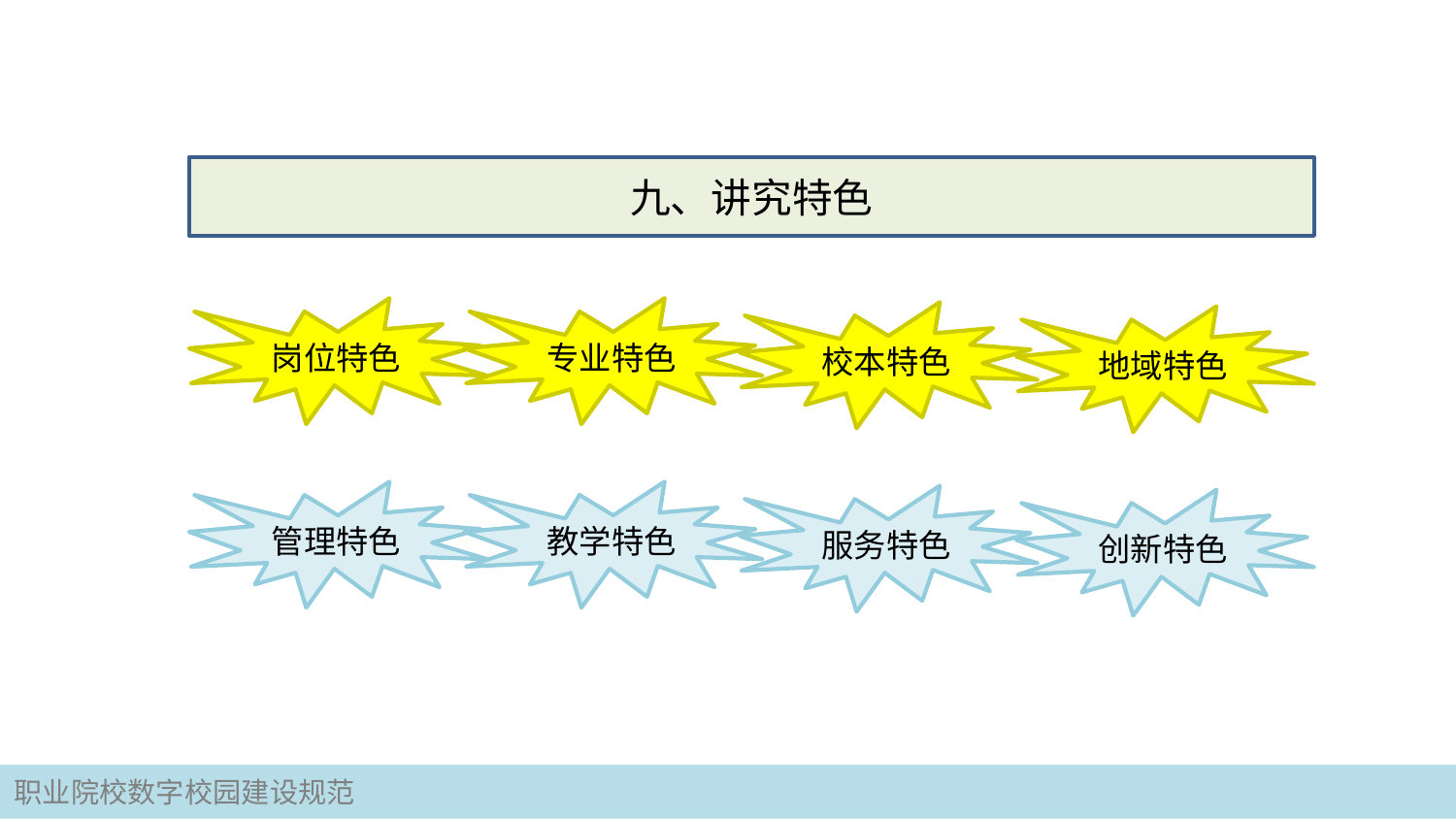

九、讲究特色
岗位特色
专业特色
校本特色
地域特色
管理特色
教学特色
服务特色
创新特色
职业院校数字校园建设规范